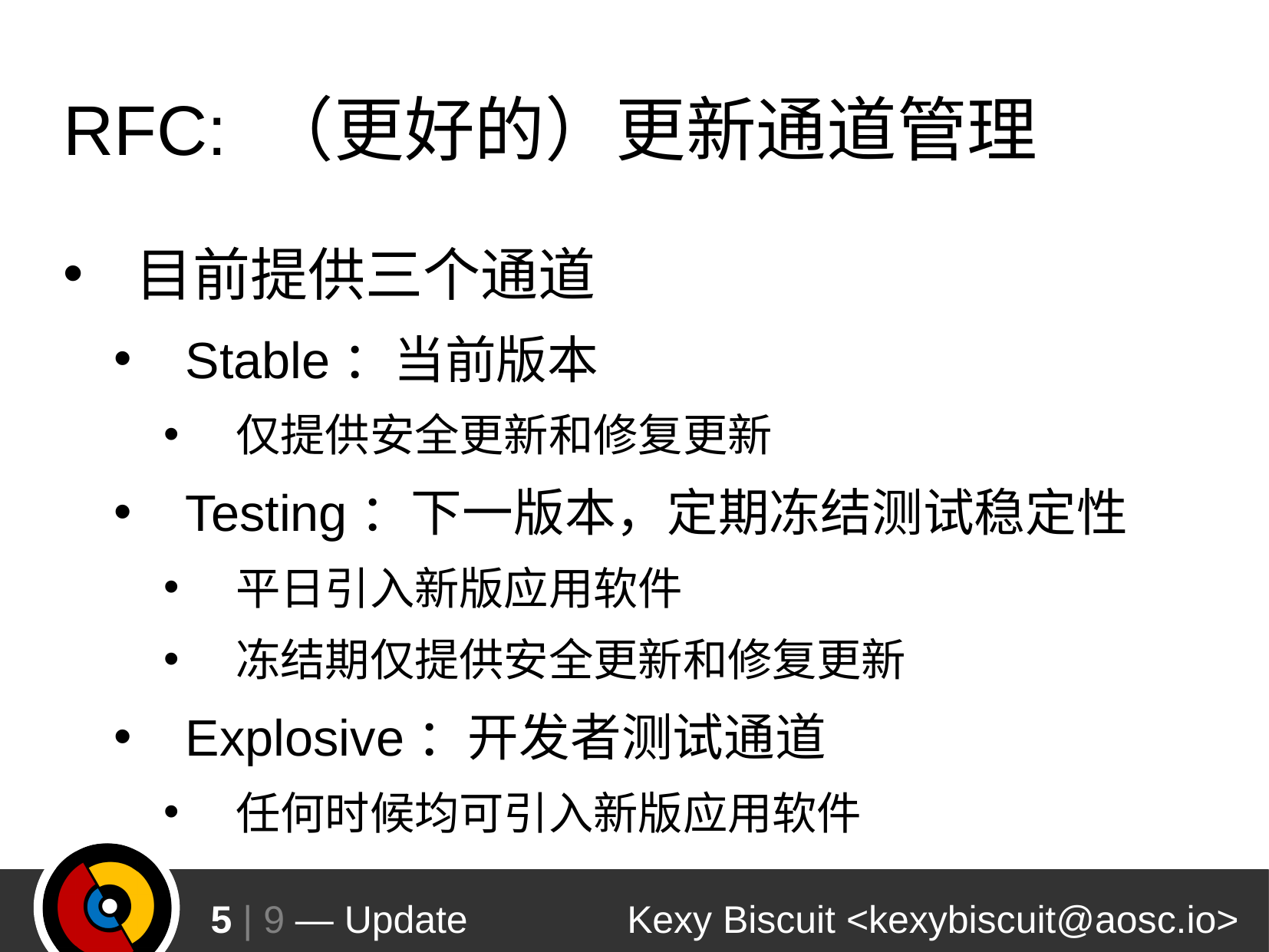

# RFC: （更好的）更新通道管理
目前提供三个通道
Stable：当前版本
仅提供安全更新和修复更新
Testing：下一版本，定期冻结测试稳定性
平日引入新版应用软件
冻结期仅提供安全更新和修复更新
Explosive：开发者测试通道
任何时候均可引入新版应用软件